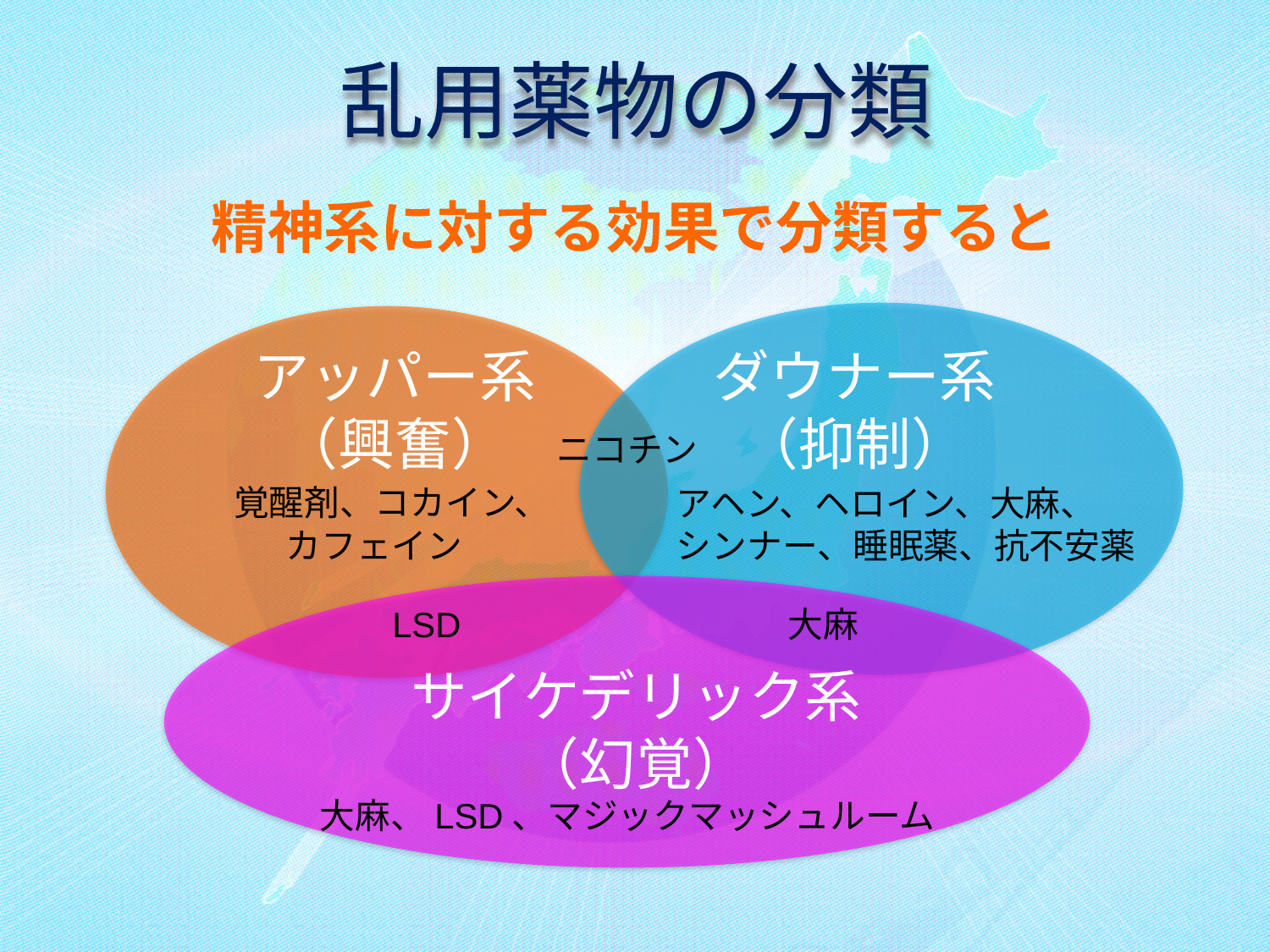

乱用薬物の分類
精神系に対する効果で分類すると

アッパー系
（興奮）
ダウナー系
（抑制）
ニコチン
覚醒剤、コカイン、
カフェイン
アヘン、ヘロイン、大麻、
シンナー、睡眠薬、抗不安薬
LSD
大麻
サイケデリック系
（幻覚）
大麻、LSD、マジックマッシュルーム